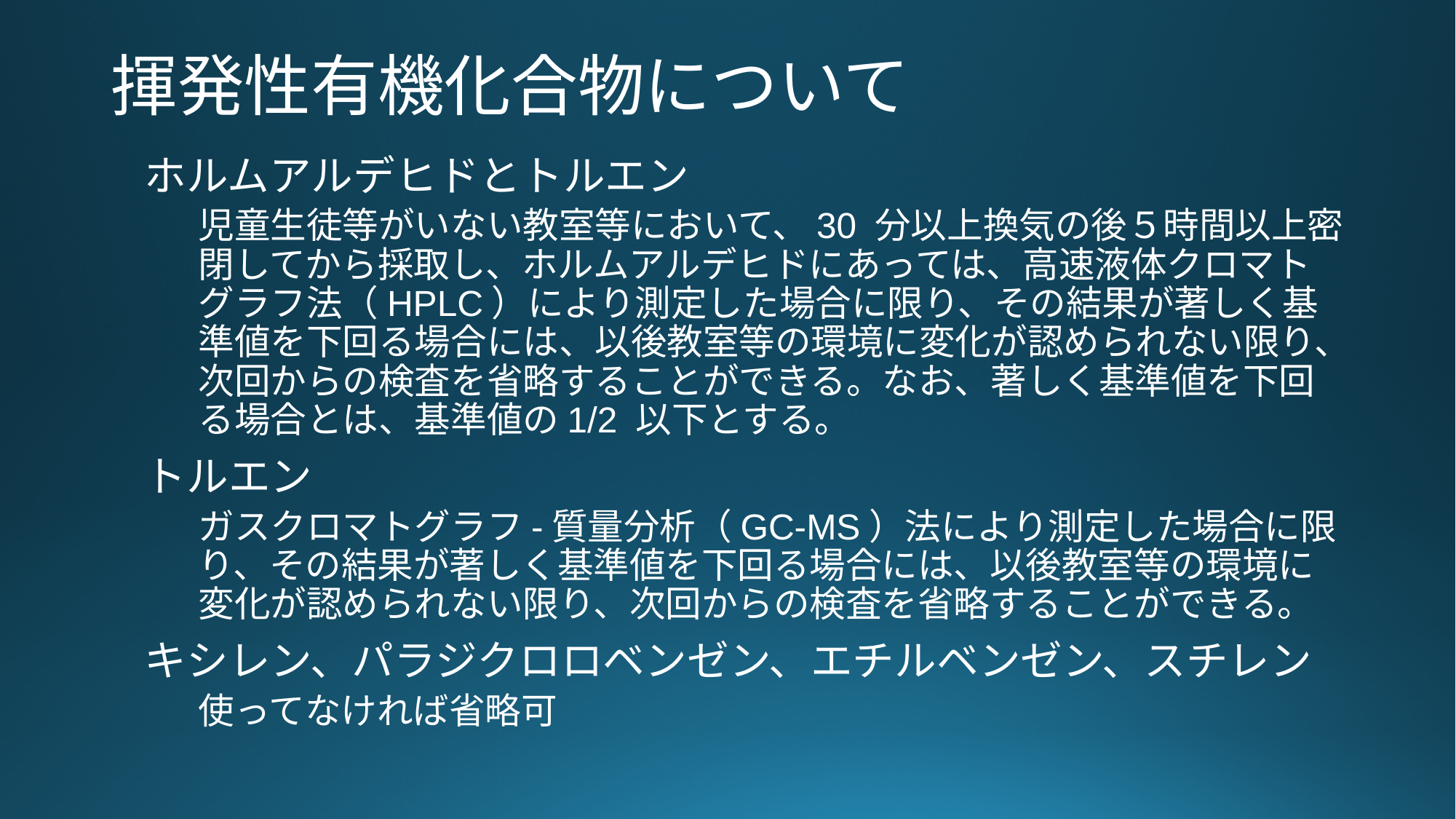

# 揮発性有機化合物について
ホルムアルデヒドとトルエン
児童生徒等がいない教室等において、30 分以上換気の後５時間以上密閉してから採取し、ホルムアルデヒドにあっては、高速液体クロマトグラフ法（HPLC）により測定した場合に限り、その結果が著しく基準値を下回る場合には、以後教室等の環境に変化が認められない限り、次回からの検査を省略することができる。なお、著しく基準値を下回る場合とは、基準値の1/2 以下とする。
トルエン
ガスクロマトグラフ-質量分析（GC-MS）法により測定した場合に限り、その結果が著しく基準値を下回る場合には、以後教室等の環境に変化が認められない限り、次回からの検査を省略することができる。
キシレン、パラジクロロベンゼン、エチルベンゼン、スチレン
使ってなければ省略可